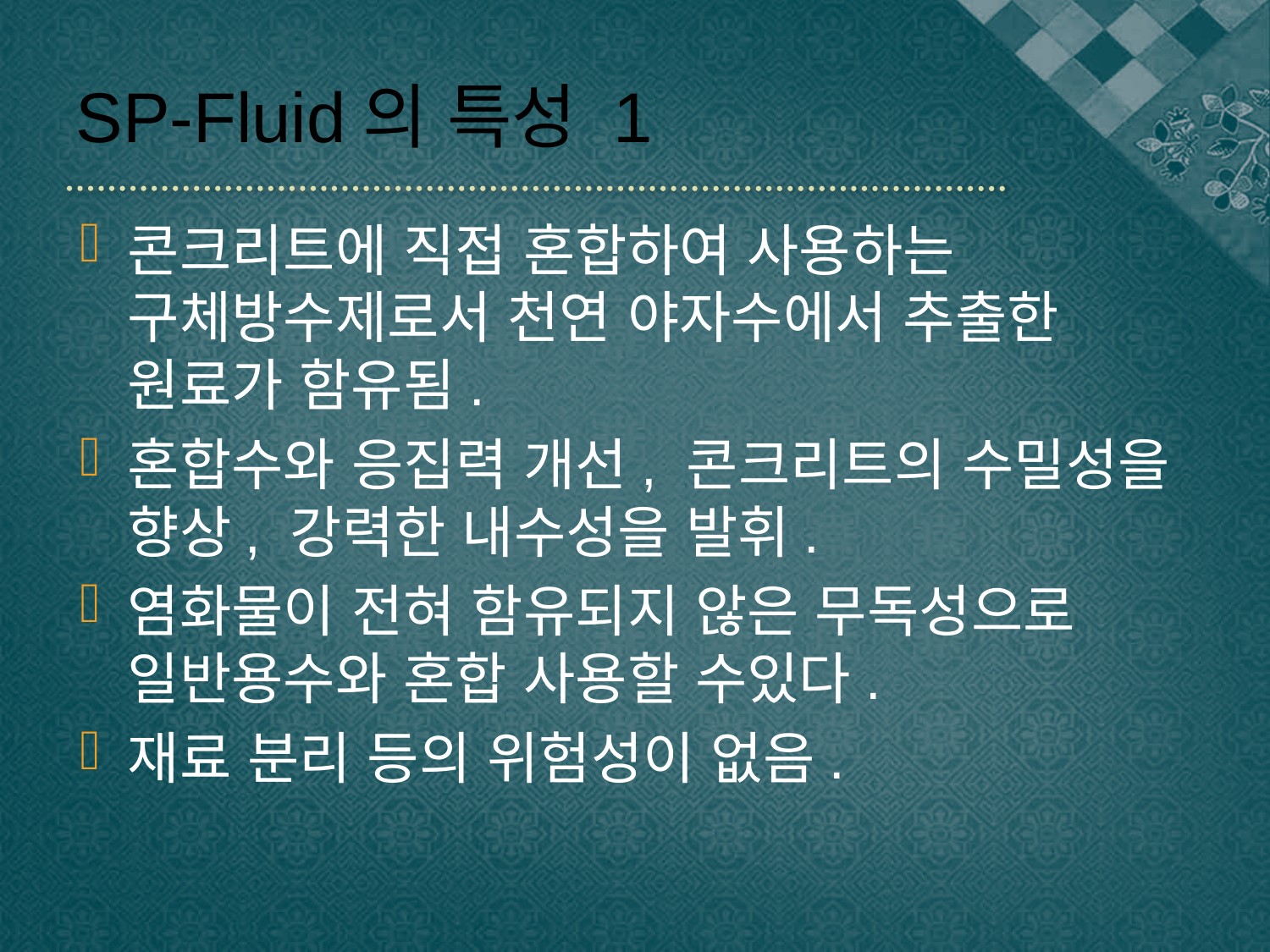

# SP-Fluid의 특성 1
콘크리트에 직접 혼합하여 사용하는 구체방수제로서 천연 야자수에서 추출한 원료가 함유됨.
혼합수와 응집력 개선, 콘크리트의 수밀성을 향상, 강력한 내수성을 발휘.
염화물이 전혀 함유되지 않은 무독성으로 일반용수와 혼합 사용할 수있다.
재료 분리 등의 위험성이 없음.